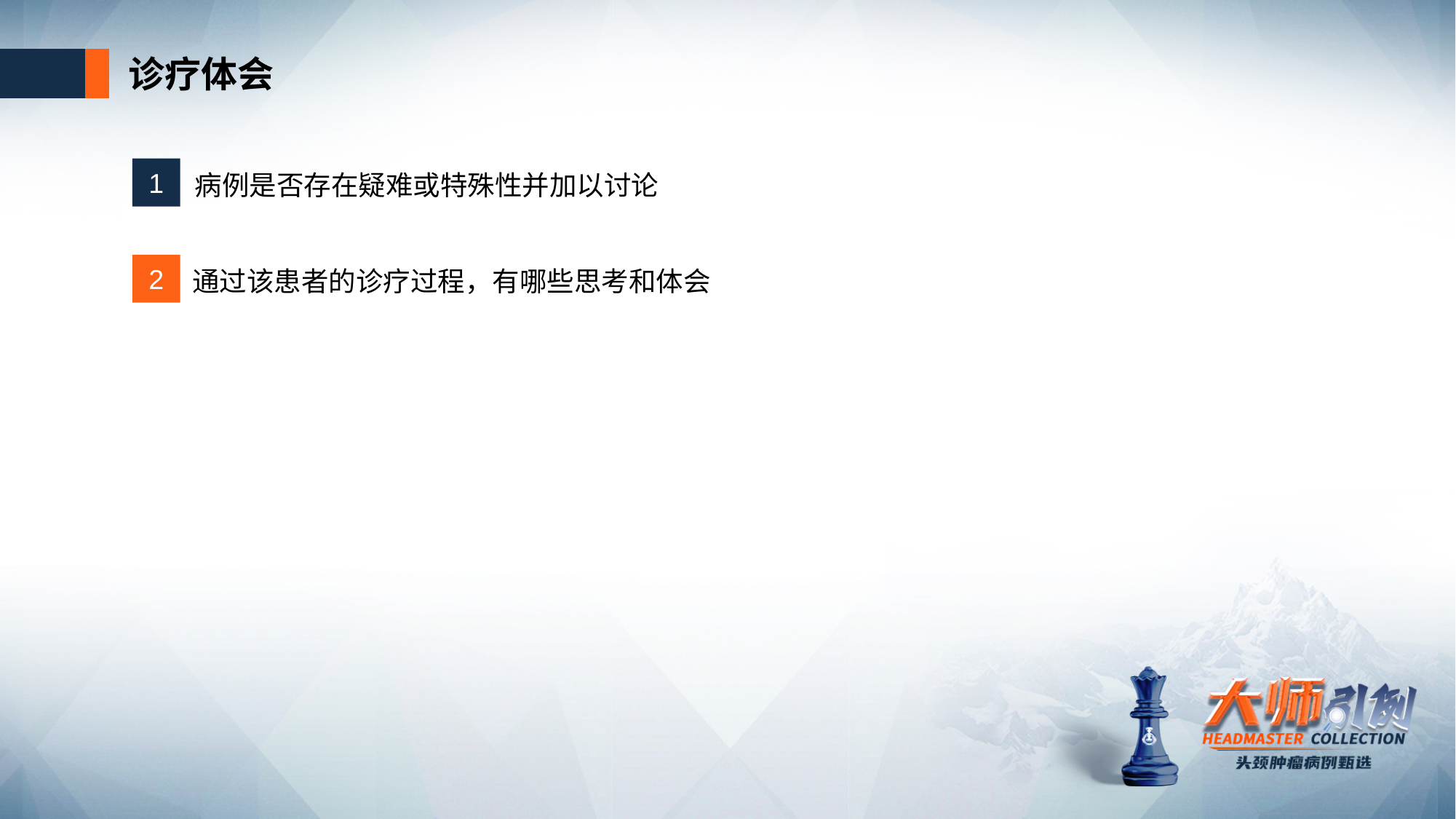

诊疗体会

1
病例是否存在疑难或特殊性并加以讨论
2
通过该患者的诊疗过程，有哪些思考和体会